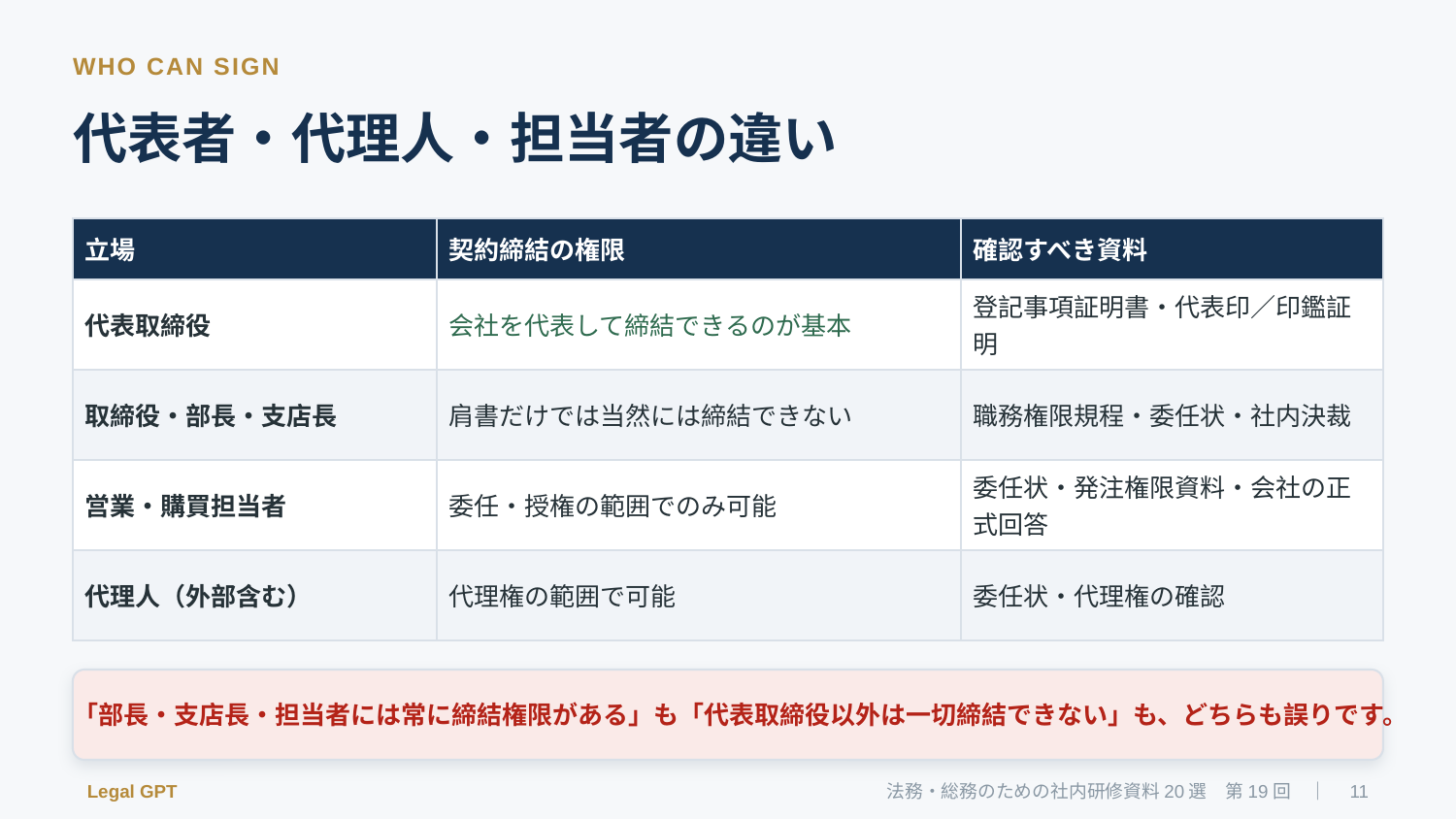

WHO CAN SIGN
代表者・代理人・担当者の違い
| 立場 | 契約締結の権限 | 確認すべき資料 |
| --- | --- | --- |
| 代表取締役 | 会社を代表して締結できるのが基本 | 登記事項証明書・代表印／印鑑証明 |
| 取締役・部長・支店長 | 肩書だけでは当然には締結できない | 職務権限規程・委任状・社内決裁 |
| 営業・購買担当者 | 委任・授権の範囲でのみ可能 | 委任状・発注権限資料・会社の正式回答 |
| 代理人（外部含む） | 代理権の範囲で可能 | 委任状・代理権の確認 |

「部長・支店長・担当者には常に締結権限がある」も「代表取締役以外は一切締結できない」も、どちらも誤りです。
Legal GPT
法務・総務のための社内研修資料20選　第19回　｜　11